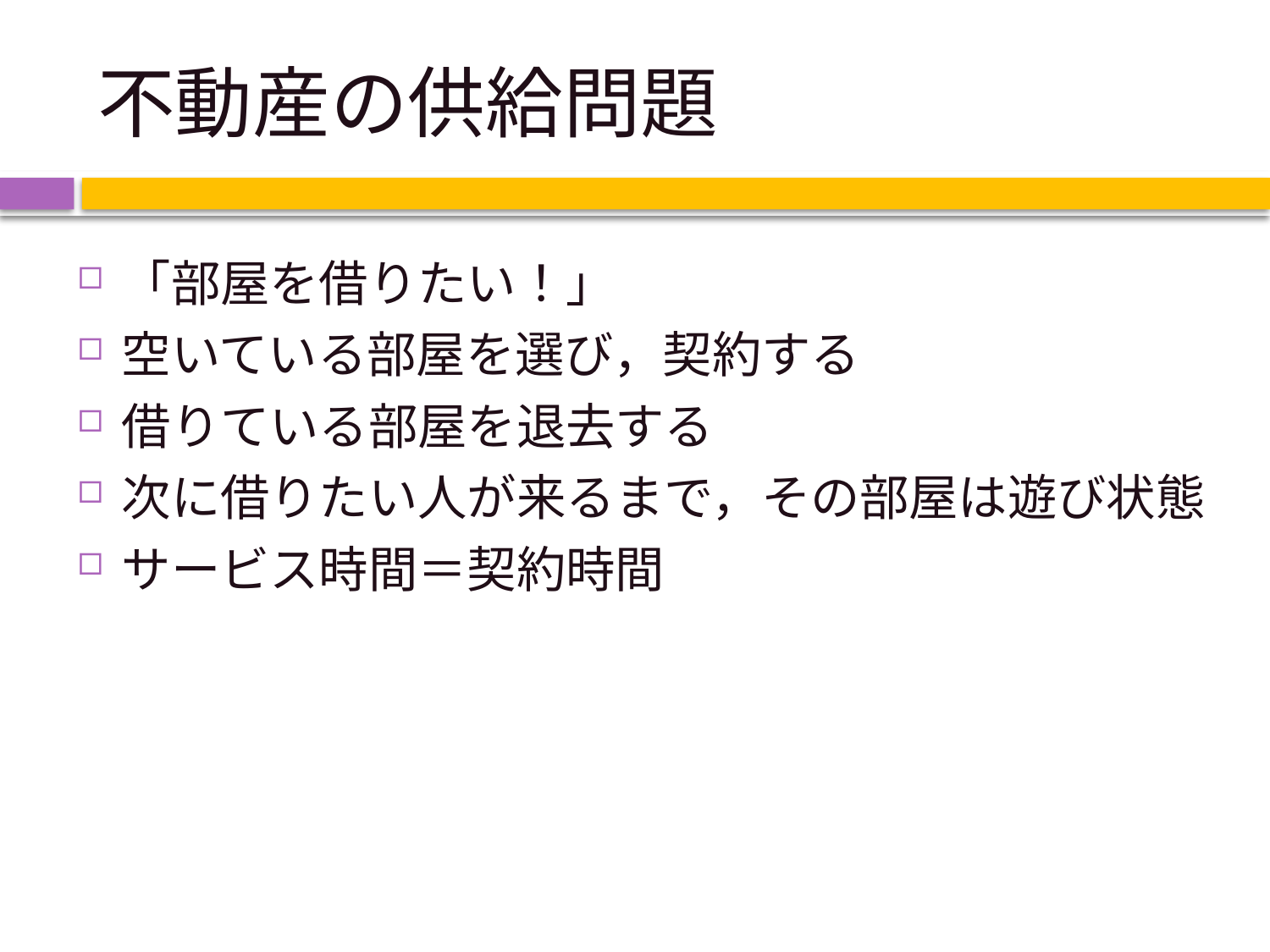

# 不動産の供給問題
「部屋を借りたい！」
空いている部屋を選び，契約する
借りている部屋を退去する
次に借りたい人が来るまで，その部屋は遊び状態
サービス時間＝契約時間